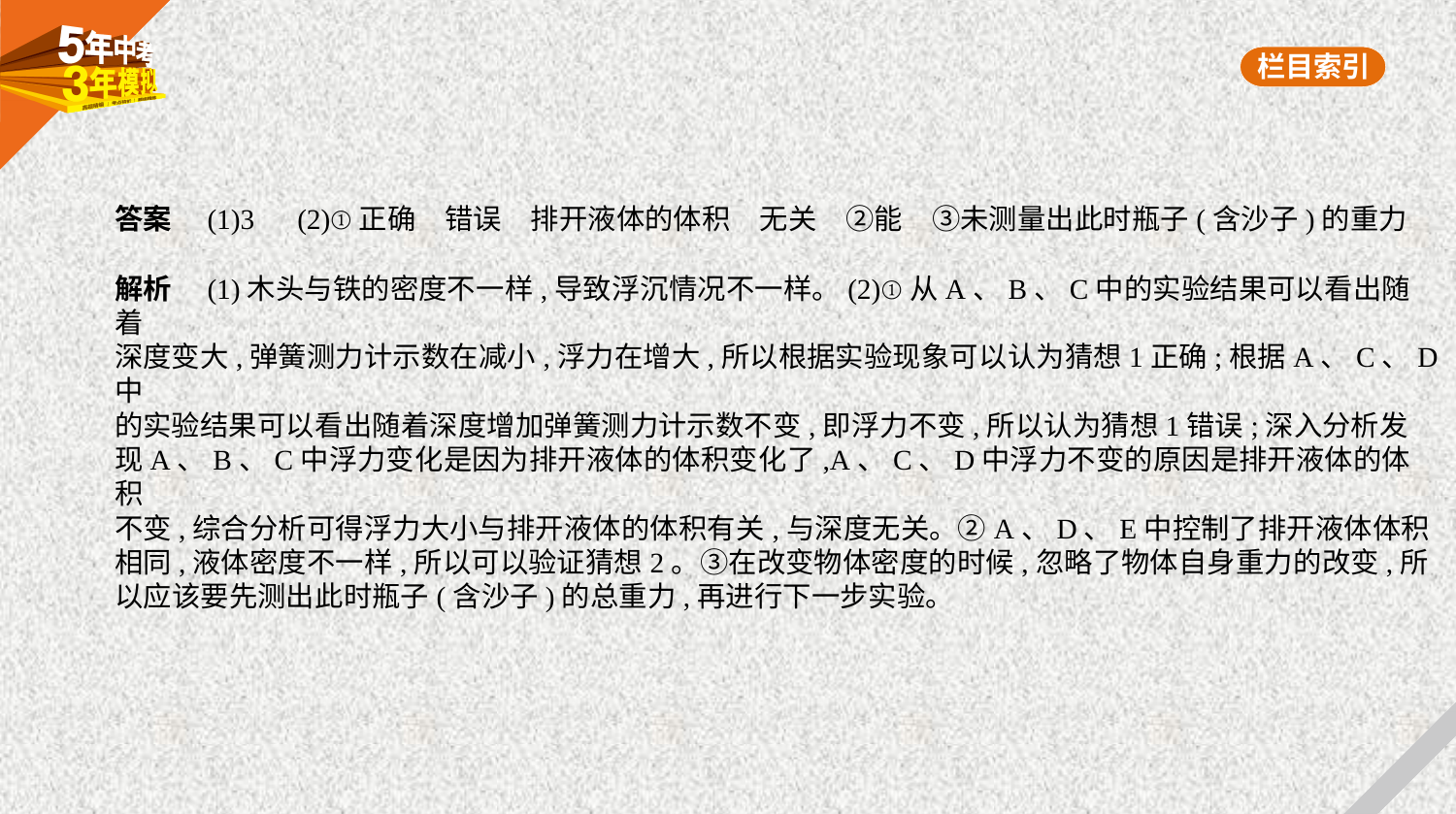

答案　(1)3　(2)①正确　错误　排开液体的体积　无关　②能　③未测量出此时瓶子(含沙子)的重力
解析　(1)木头与铁的密度不一样,导致浮沉情况不一样。(2)①从A、B、C中的实验结果可以看出随着
深度变大,弹簧测力计示数在减小,浮力在增大,所以根据实验现象可以认为猜想1正确;根据A、C、D中
的实验结果可以看出随着深度增加弹簧测力计示数不变,即浮力不变,所以认为猜想1错误;深入分析发
现A、B、C中浮力变化是因为排开液体的体积变化了,A、C、D中浮力不变的原因是排开液体的体积
不变,综合分析可得浮力大小与排开液体的体积有关,与深度无关。②A、D、E中控制了排开液体体积
相同,液体密度不一样,所以可以验证猜想2。③在改变物体密度的时候,忽略了物体自身重力的改变,所
以应该要先测出此时瓶子(含沙子)的总重力,再进行下一步实验。